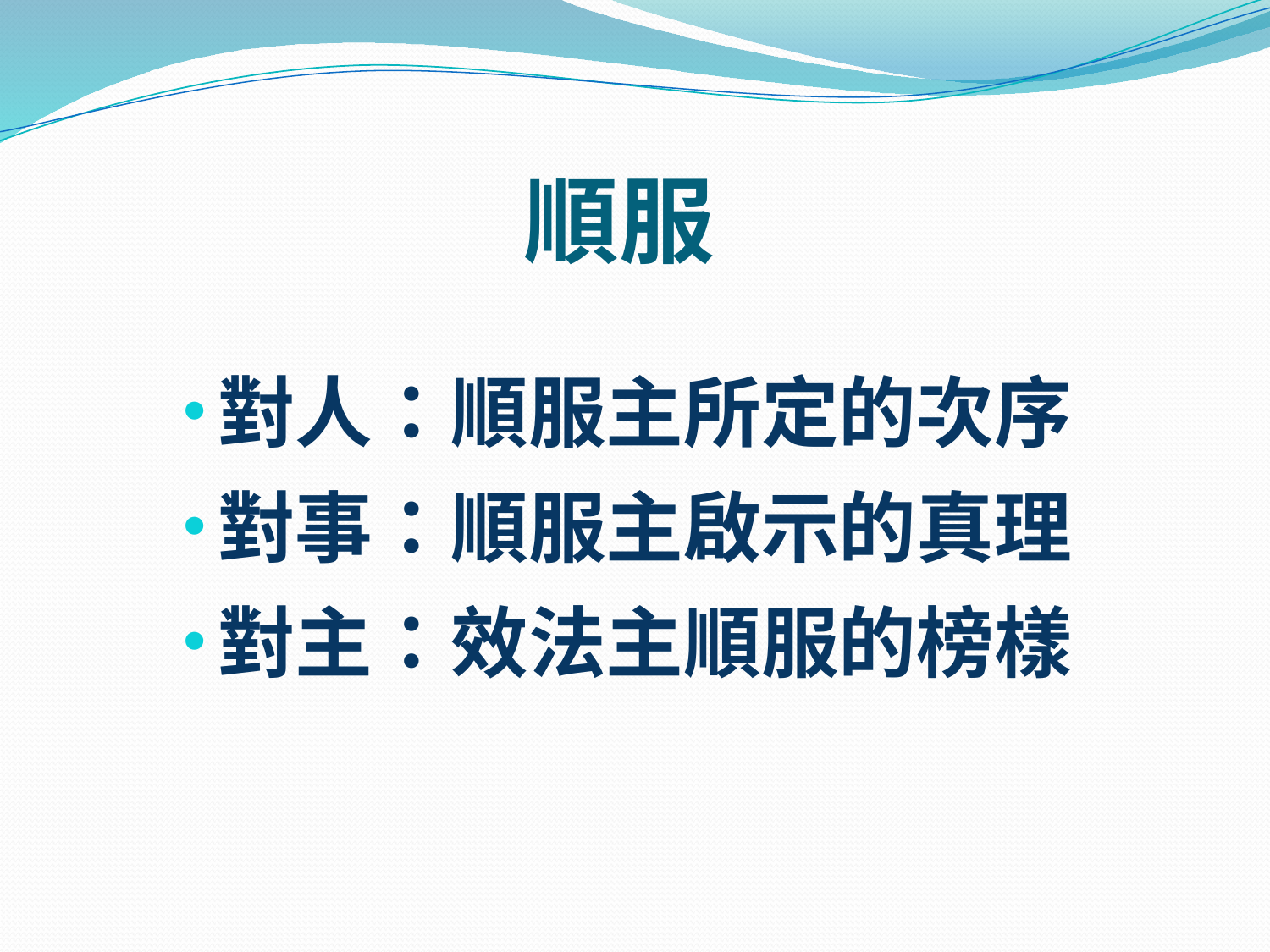

# 順服
對人：順服主所定的次序
對事：順服主啟示的真理
對主：效法主順服的榜樣